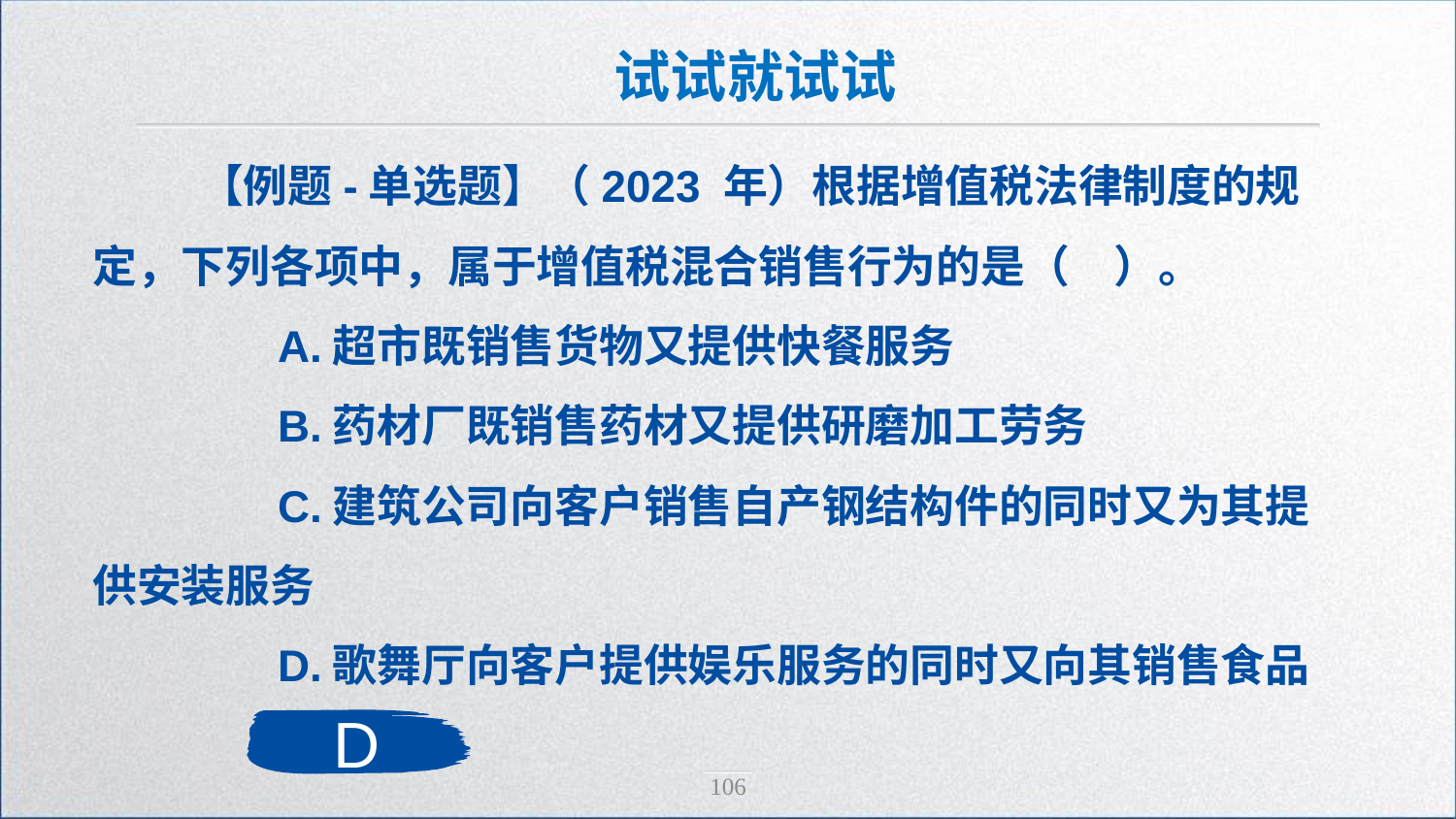

试试就试试
 【例题-单选题】（2023 年）根据增值税法律制度的规定，下列各项中，属于增值税混合销售行为的是（　）。
　　A.超市既销售货物又提供快餐服务
　　B.药材厂既销售药材又提供研磨加工劳务
　　C.建筑公司向客户销售自产钢结构件的同时又为其提供安装服务
　　D.歌舞厅向客户提供娱乐服务的同时又向其销售食品

D
106